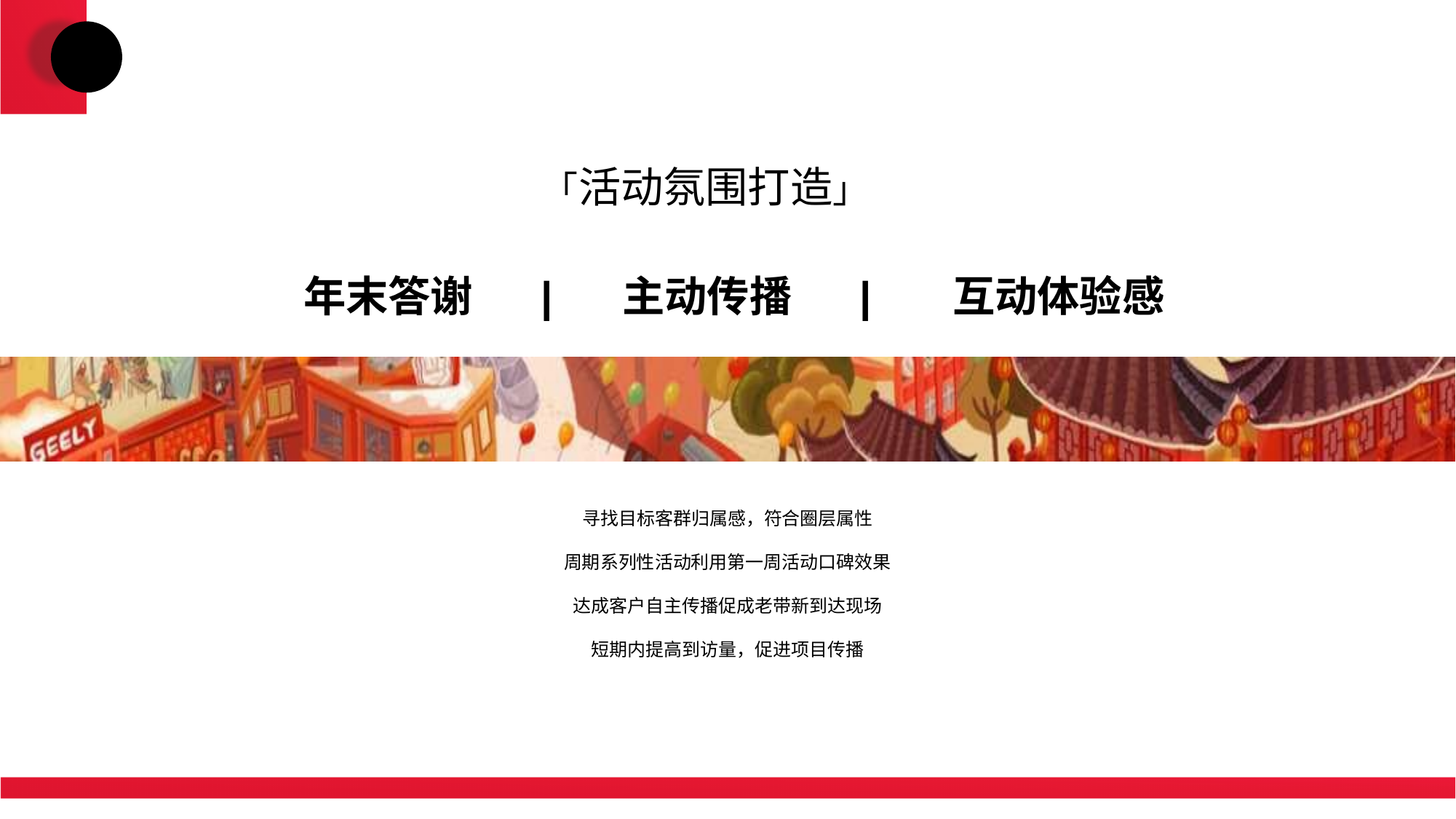

「活动氛围打造」
年末答谢      |     主动传播      |      互动体验感
寻找目标客群归属感，符合圈层属性
周期系列性活动利用第一周活动口碑效果
达成客户自主传播促成老带新到达现场
短期内提高到访量，促进项目传播